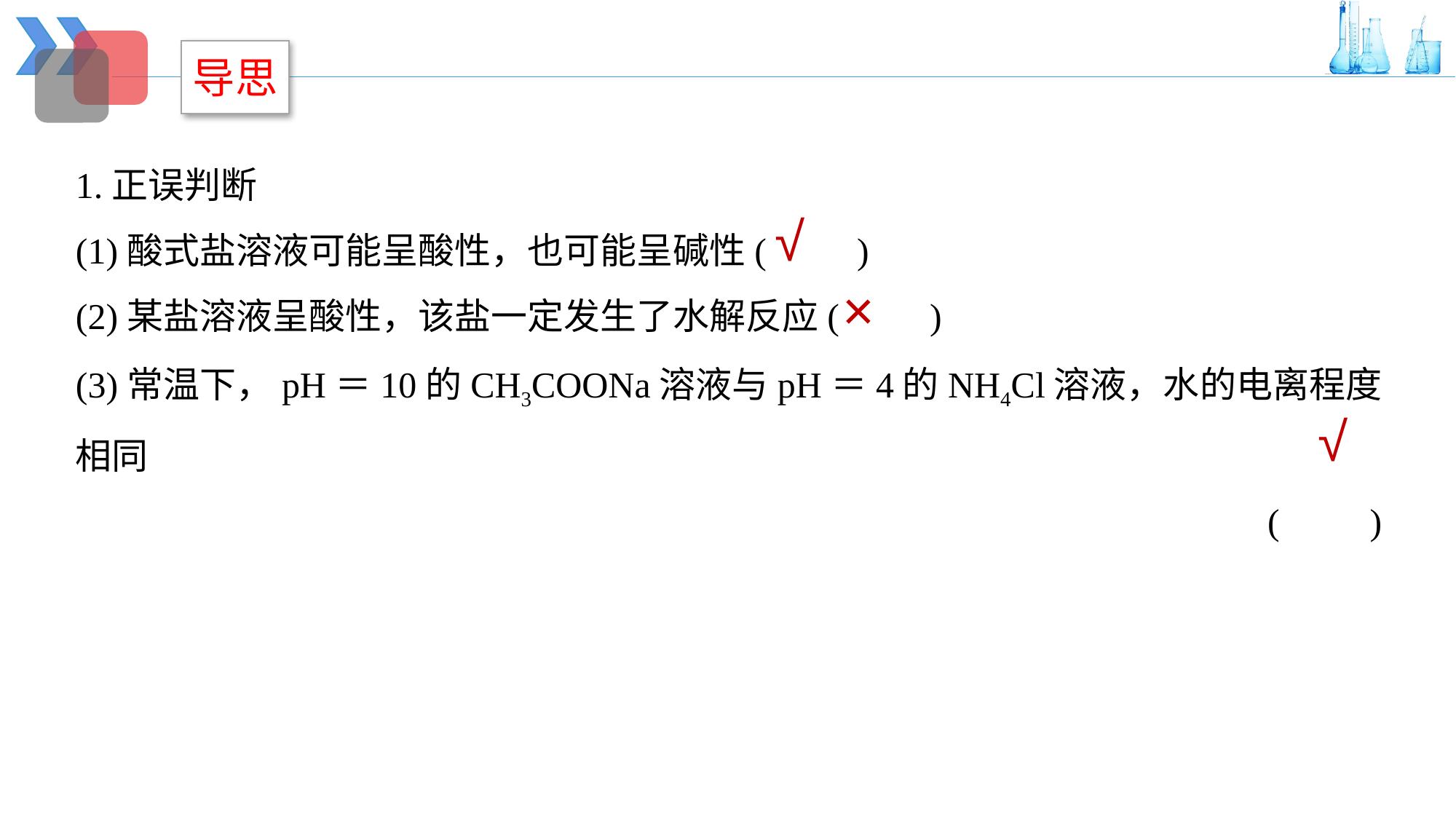

导思
1.正误判断
(1)酸式盐溶液可能呈酸性，也可能呈碱性(　　)
(2)某盐溶液呈酸性，该盐一定发生了水解反应(　　)
(3)常温下，pH＝10的CH3COONa溶液与pH＝4的NH4Cl溶液，水的电离程度相同
 (　　)
√
×
√